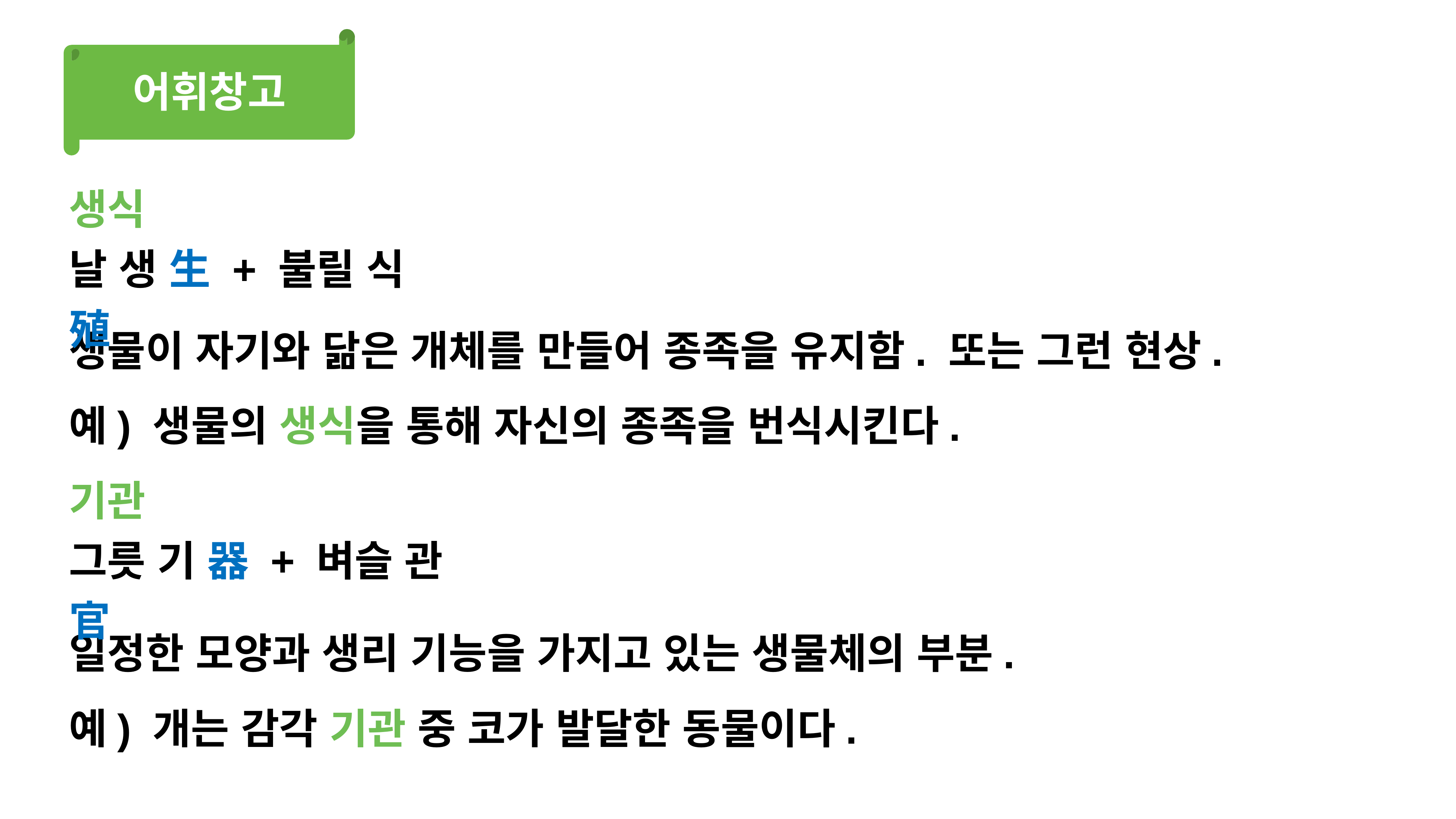

어휘창고
생식
날 생 生 + 불릴 식 殖
생물이 자기와 닮은 개체를 만들어 종족을 유지함. 또는 그런 현상.
예) 생물의 생식을 통해 자신의 종족을 번식시킨다.
기관
그릇 기 器 + 벼슬 관 官
일정한 모양과 생리 기능을 가지고 있는 생물체의 부분.
예) 개는 감각 기관 중 코가 발달한 동물이다.